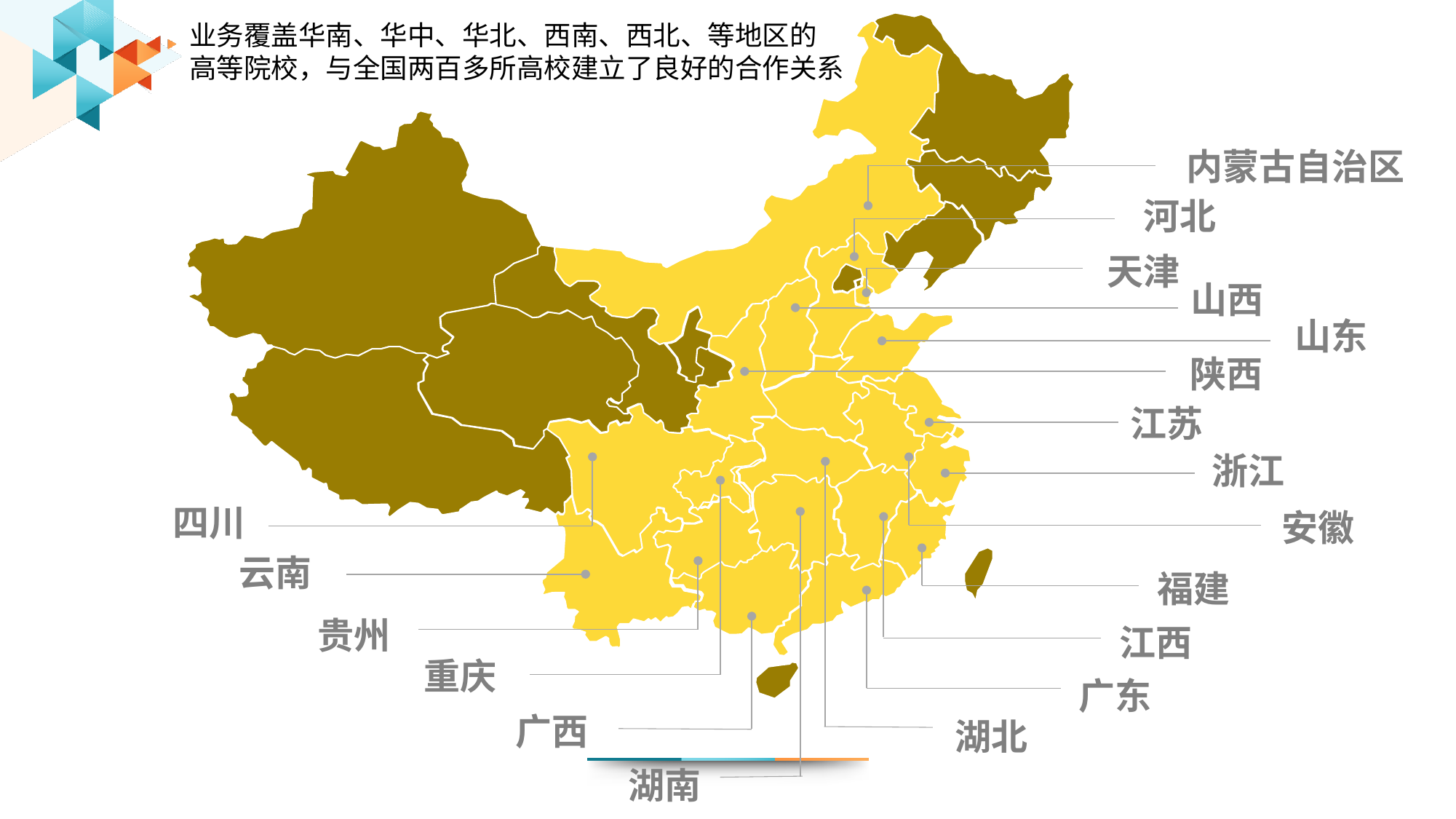

业务覆盖华南、华中、华北、西南、西北、等地区的
高等院校，与全国两百多所高校建立了良好的合作关系

内蒙古自治区

河北

天津

山西

山东

陕西

江苏

浙江

四川
安徽

云南

福建

贵州
江西

重庆
广东
广西
湖北
湖南